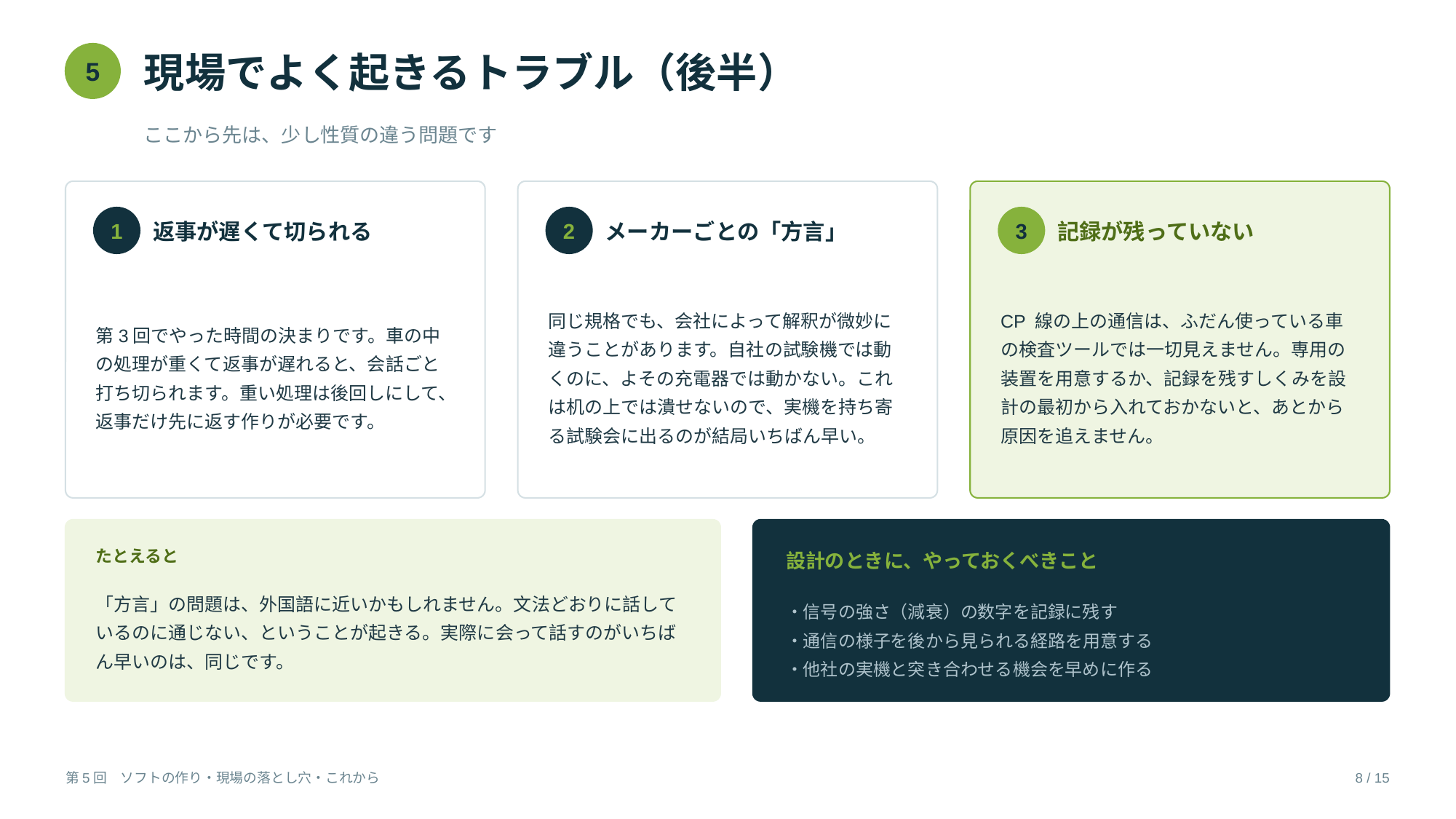

現場でよく起きるトラブル（後半）

5
ここから先は、少し性質の違う問題です

1
返事が遅くて切られる

2
メーカーごとの「方言」

3
記録が残っていない
第3回でやった時間の決まりです。車の中の処理が重くて返事が遅れると、会話ごと打ち切られます。重い処理は後回しにして、返事だけ先に返す作りが必要です。
同じ規格でも、会社によって解釈が微妙に違うことがあります。自社の試験機では動くのに、よその充電器では動かない。これは机の上では潰せないので、実機を持ち寄る試験会に出るのが結局いちばん早い。
CP 線の上の通信は、ふだん使っている車の検査ツールでは一切見えません。専用の装置を用意するか、記録を残すしくみを設計の最初から入れておかないと、あとから原因を追えません。

たとえると
設計のときに、やっておくべきこと
「方言」の問題は、外国語に近いかもしれません。文法どおりに話しているのに通じない、ということが起きる。実際に会って話すのがいちばん早いのは、同じです。
・信号の強さ（減衰）の数字を記録に残す
・通信の様子を後から見られる経路を用意する
・他社の実機と突き合わせる機会を早めに作る
第5回　ソフトの作り・現場の落とし穴・これから
8 / 15